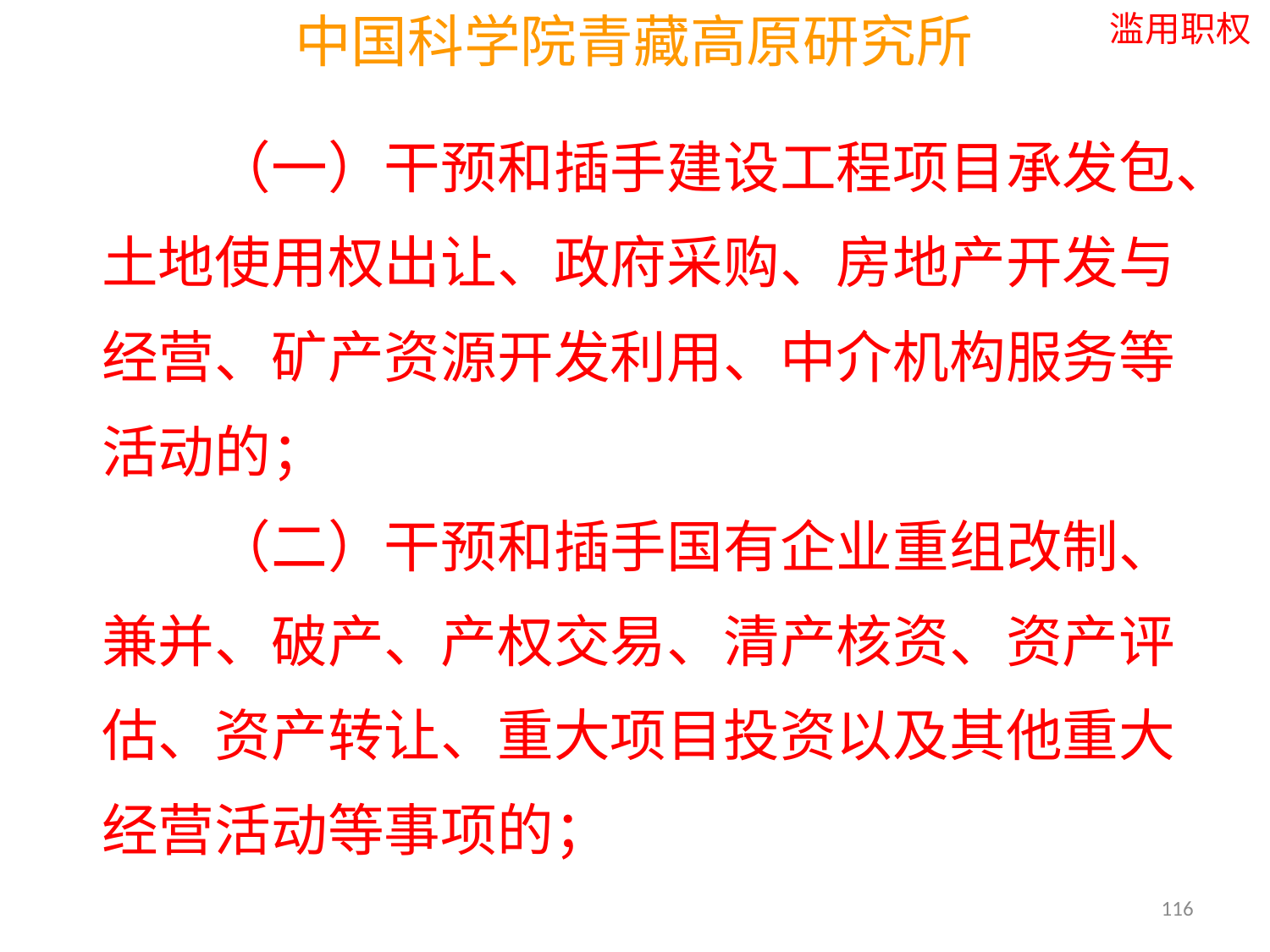

滥用职权
　　（一）干预和插手建设工程项目承发包、土地使用权出让、政府采购、房地产开发与经营、矿产资源开发利用、中介机构服务等活动的；
　　（二）干预和插手国有企业重组改制、兼并、破产、产权交易、清产核资、资产评估、资产转让、重大项目投资以及其他重大经营活动等事项的；
116